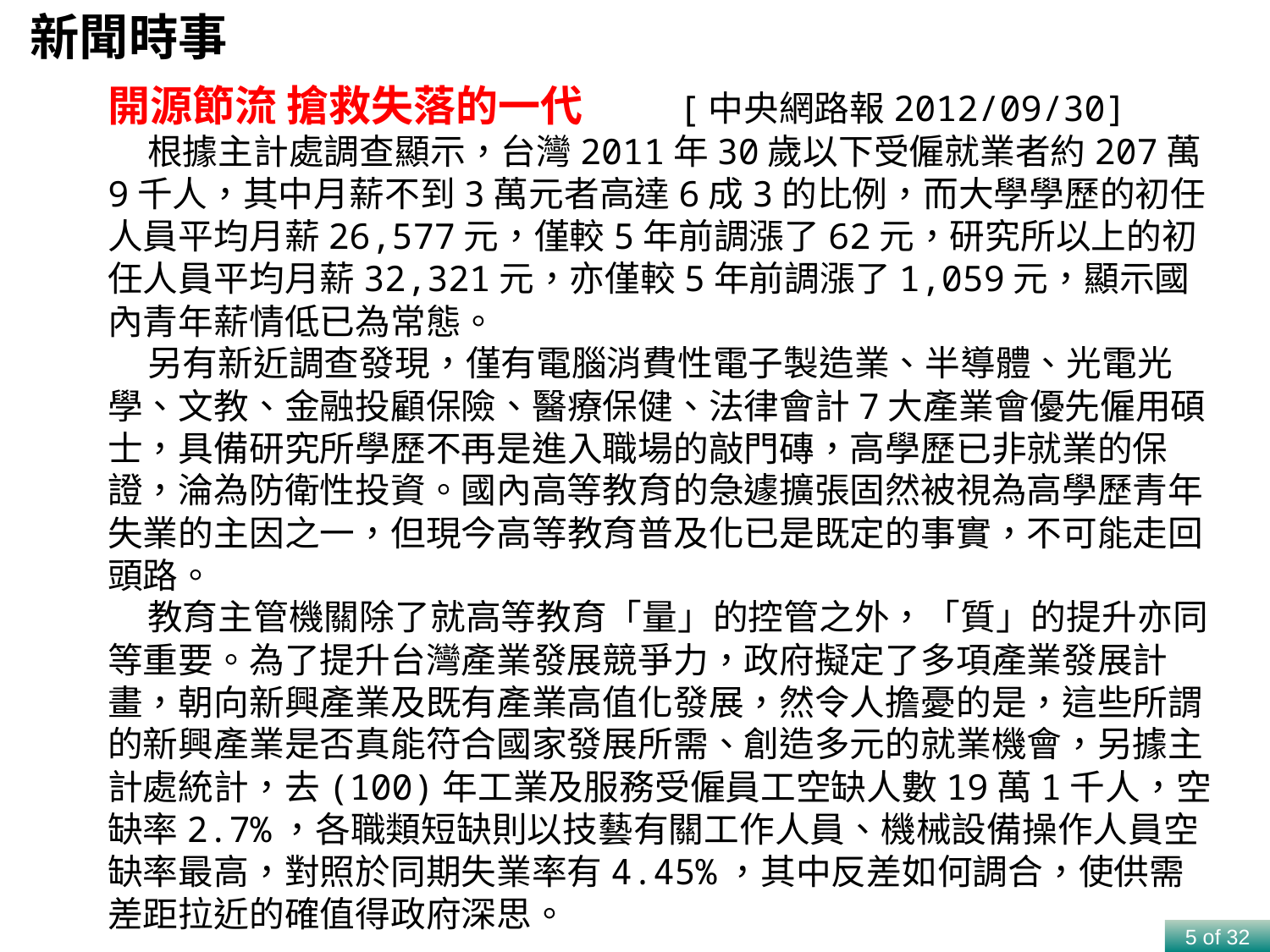

新聞時事
開源節流 搶救失落的一代         [中央網路報2012/09/30]
    根據主計處調查顯示，台灣2011年30歲以下受僱就業者約207萬9千人，其中月薪不到3萬元者高達6成3的比例，而大學學歷的初任人員平均月薪26,577元，僅較5年前調漲了62元，研究所以上的初任人員平均月薪32,321元，亦僅較5年前調漲了1,059元，顯示國內青年薪情低已為常態。
    另有新近調查發現，僅有電腦消費性電子製造業、半導體、光電光學、文教、金融投顧保險、醫療保健、法律會計7大產業會優先僱用碩士，具備研究所學歷不再是進入職場的敲門磚，高學歷已非就業的保證，淪為防衛性投資。國內高等教育的急遽擴張固然被視為高學歷青年失業的主因之一，但現今高等教育普及化已是既定的事實，不可能走回頭路。
    教育主管機關除了就高等教育「量」的控管之外，「質」的提升亦同等重要。為了提升台灣產業發展競爭力，政府擬定了多項產業發展計畫，朝向新興產業及既有產業高值化發展，然令人擔憂的是，這些所謂的新興產業是否真能符合國家發展所需、創造多元的就業機會，另據主計處統計，去(100)年工業及服務受僱員工空缺人數19萬1千人，空缺率2.7%，各職類短缺則以技藝有關工作人員、機械設備操作人員空缺率最高，對照於同期失業率有4.45%，其中反差如何調合，使供需差距拉近的確值得政府深思。